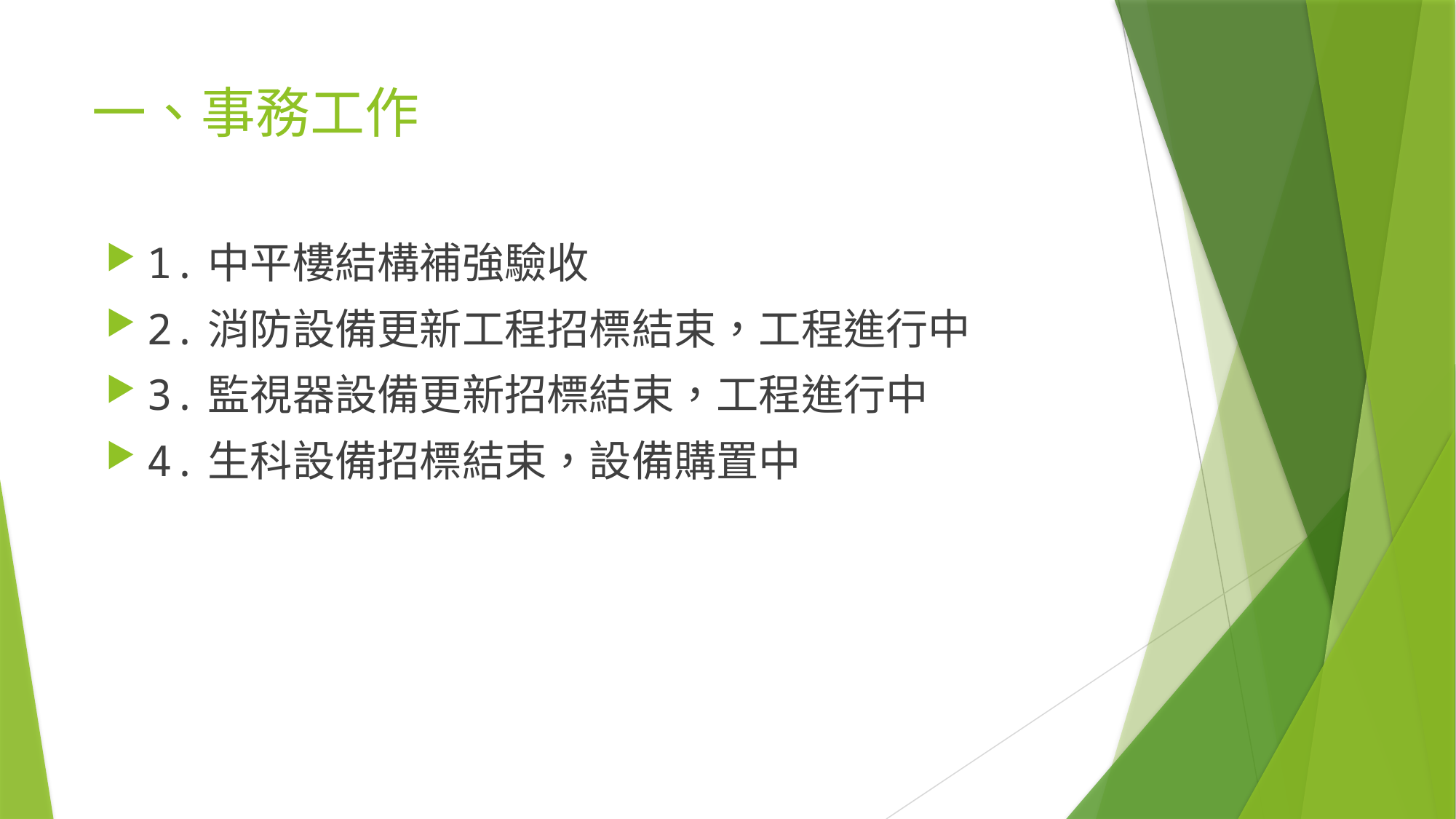

# 一、事務工作
1.中平樓結構補強驗收
2.消防設備更新工程招標結束，工程進行中
3.監視器設備更新招標結束，工程進行中
4.生科設備招標結束，設備購置中